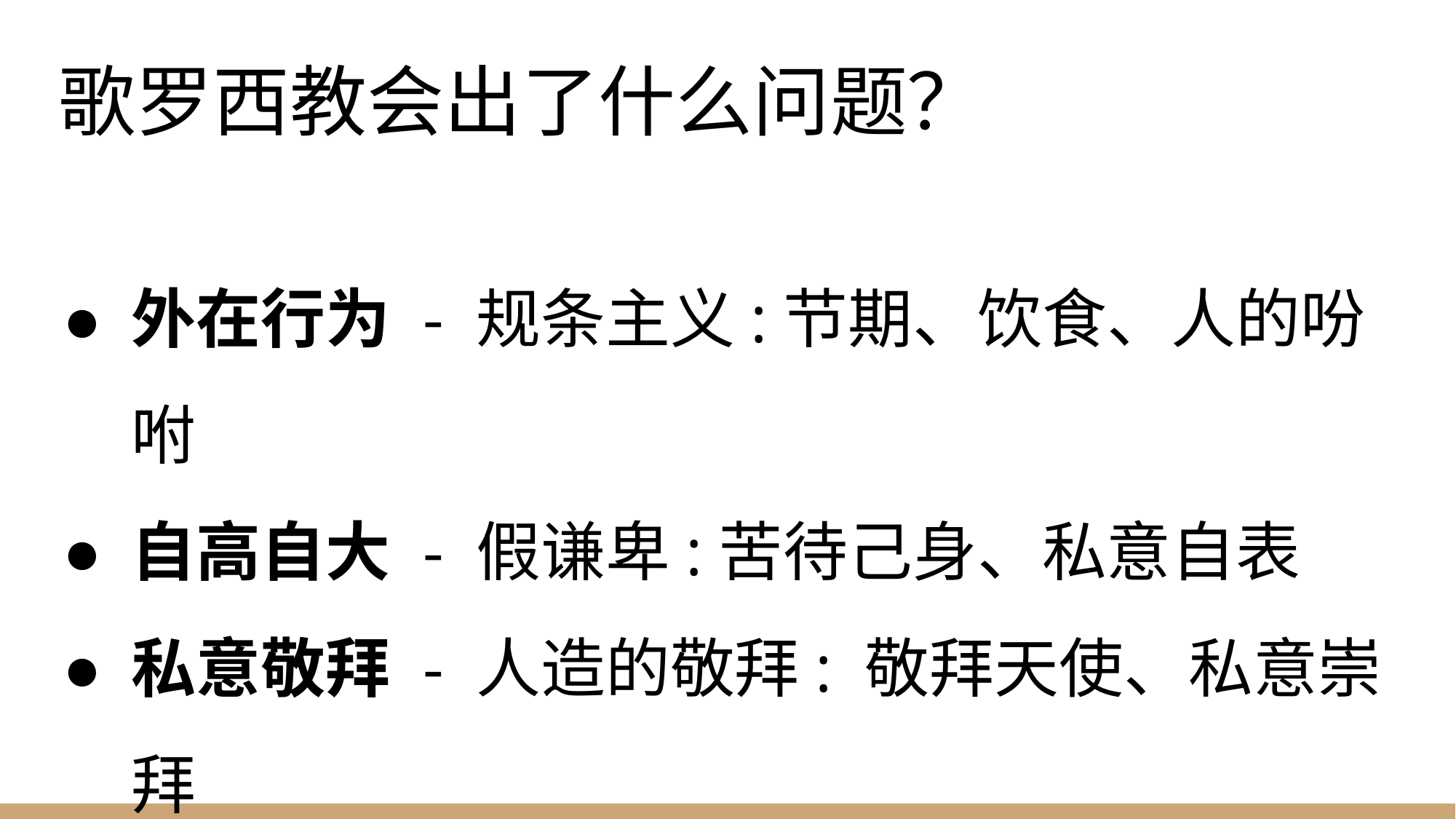

# 歌罗西教会出了什么问题？
外在行为 - 规条主义:节期、饮食、人的吩咐
自高自大 - 假谦卑:苦待己身、私意自表
私意敬拜 - 人造的敬拜: 敬拜天使、私意崇拜